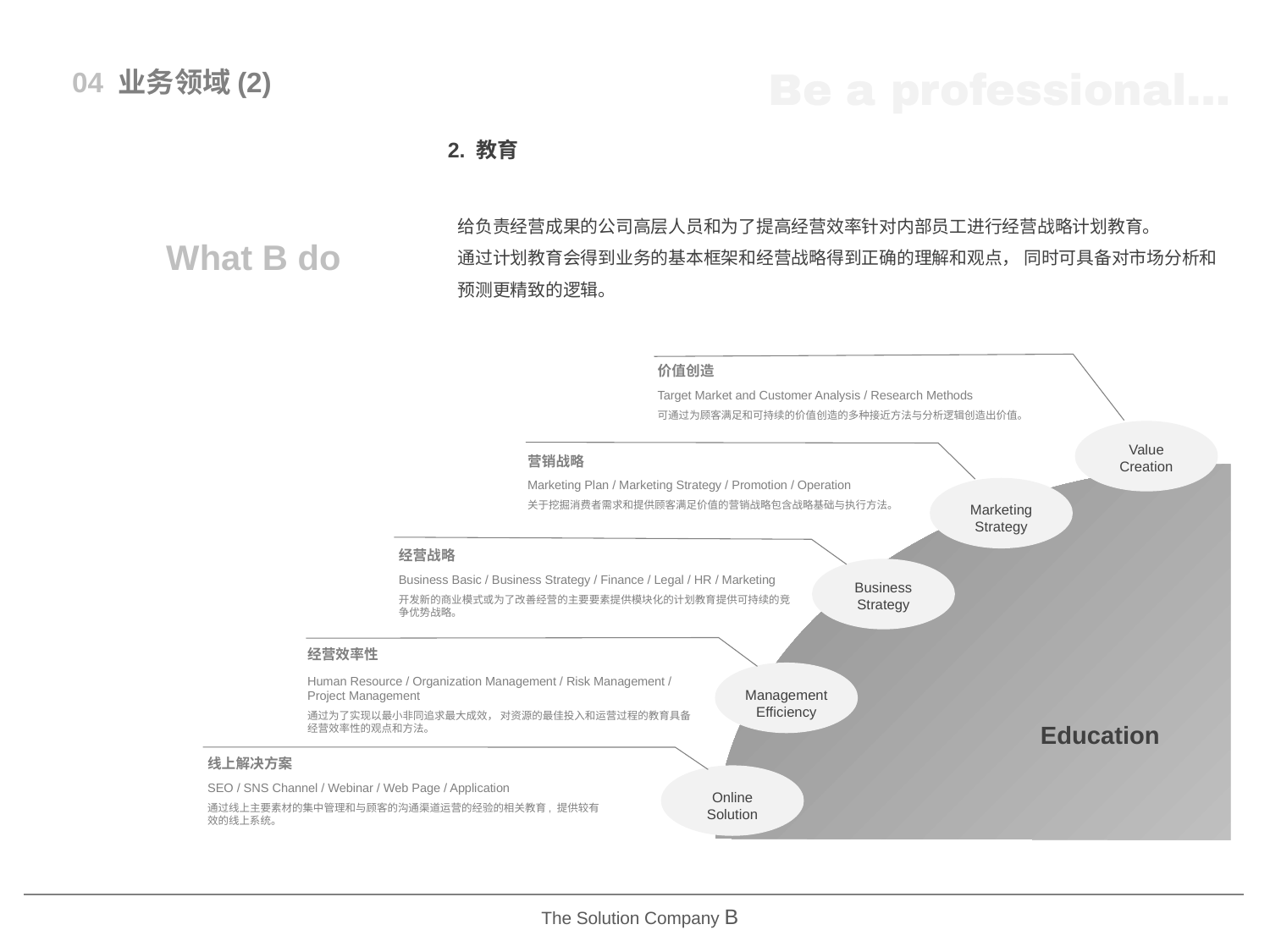

Be a professional…
04 业务领域(2)
2. 教育
给负责经营成果的公司高层人员和为了提高经营效率针对内部员工进行经营战略计划教育。
通过计划教育会得到业务的基本框架和经营战略得到正确的理解和观点， 同时可具备对市场分析和预测更精致的逻辑。
What B do
价值创造

Target Market and Customer Analysis / Research Methods

可通过为顾客满足和可持续的价值创造的多种接近方法与分析逻辑创造出价值。

Value
Creation
营销战略

Marketing Plan / Marketing Strategy / Promotion / Operation

关于挖掘消费者需求和提供顾客满足价值的营销战略包含战略基础与执行方法。

Marketing
Strategy
经营战略

Business Basic / Business Strategy / Finance / Legal / HR / Marketing

开发新的商业模式或为了改善经营的主要要素提供模块化的计划教育提供可持续的竞争优势战略。

Business
Strategy
经营效率性

Human Resource / Organization Management / Risk Management / Project Management

通过为了实现以最小非同追求最大成效， 对资源的最佳投入和运营过程的教育具备经营效率性的观点和方法。

Management
Efficiency

Education
线上解决方案

SEO / SNS Channel / Webinar / Web Page / Application

通过线上主要素材的集中管理和与顾客的沟通渠道运营的经验的相关教育, 提供较有效的线上系统。

Online
Solution